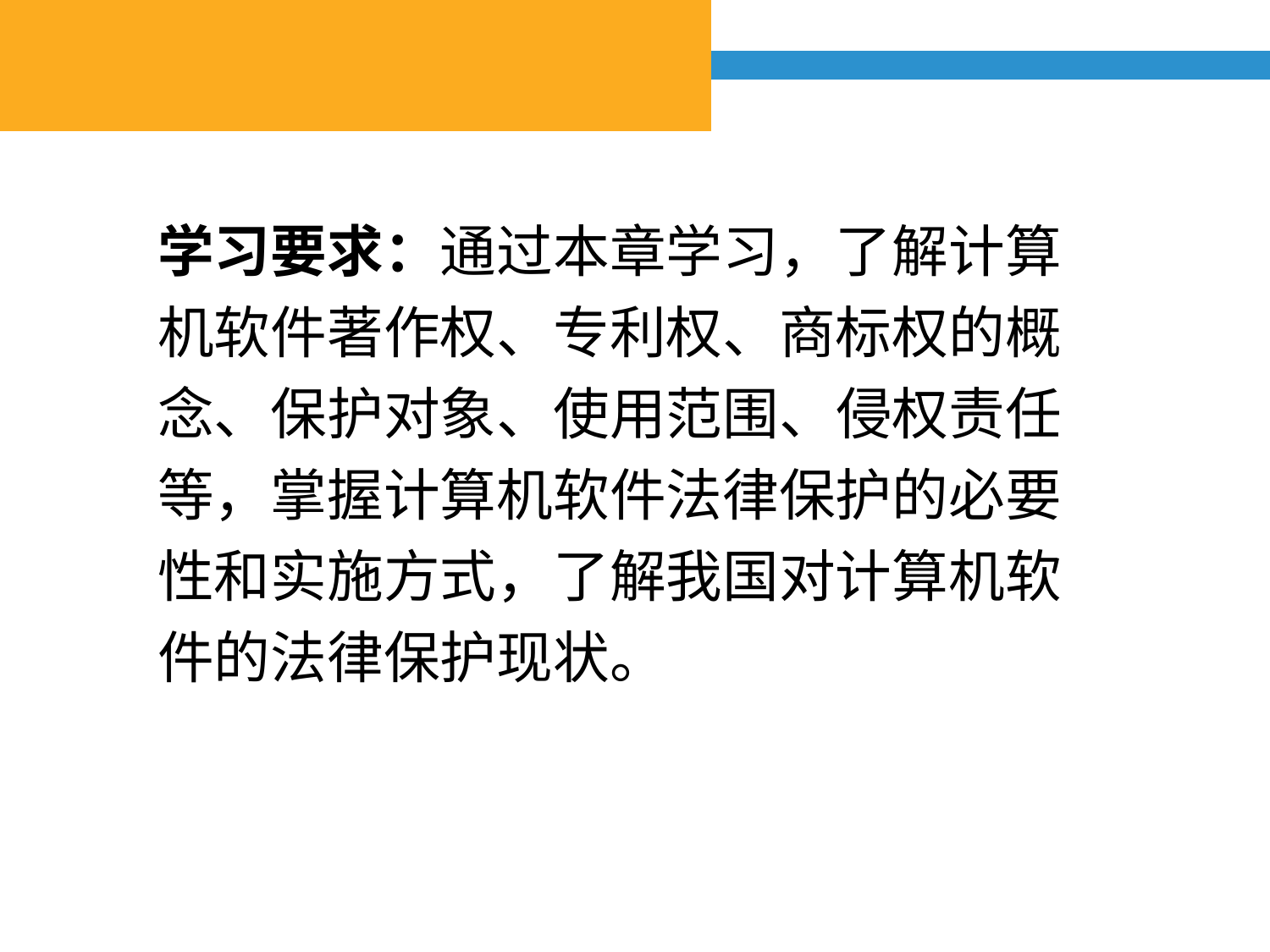

学习要求：通过本章学习，了解计算机软件著作权、专利权、商标权的概念、保护对象、使用范围、侵权责任等，掌握计算机软件法律保护的必要性和实施方式，了解我国对计算机软件的法律保护现状。